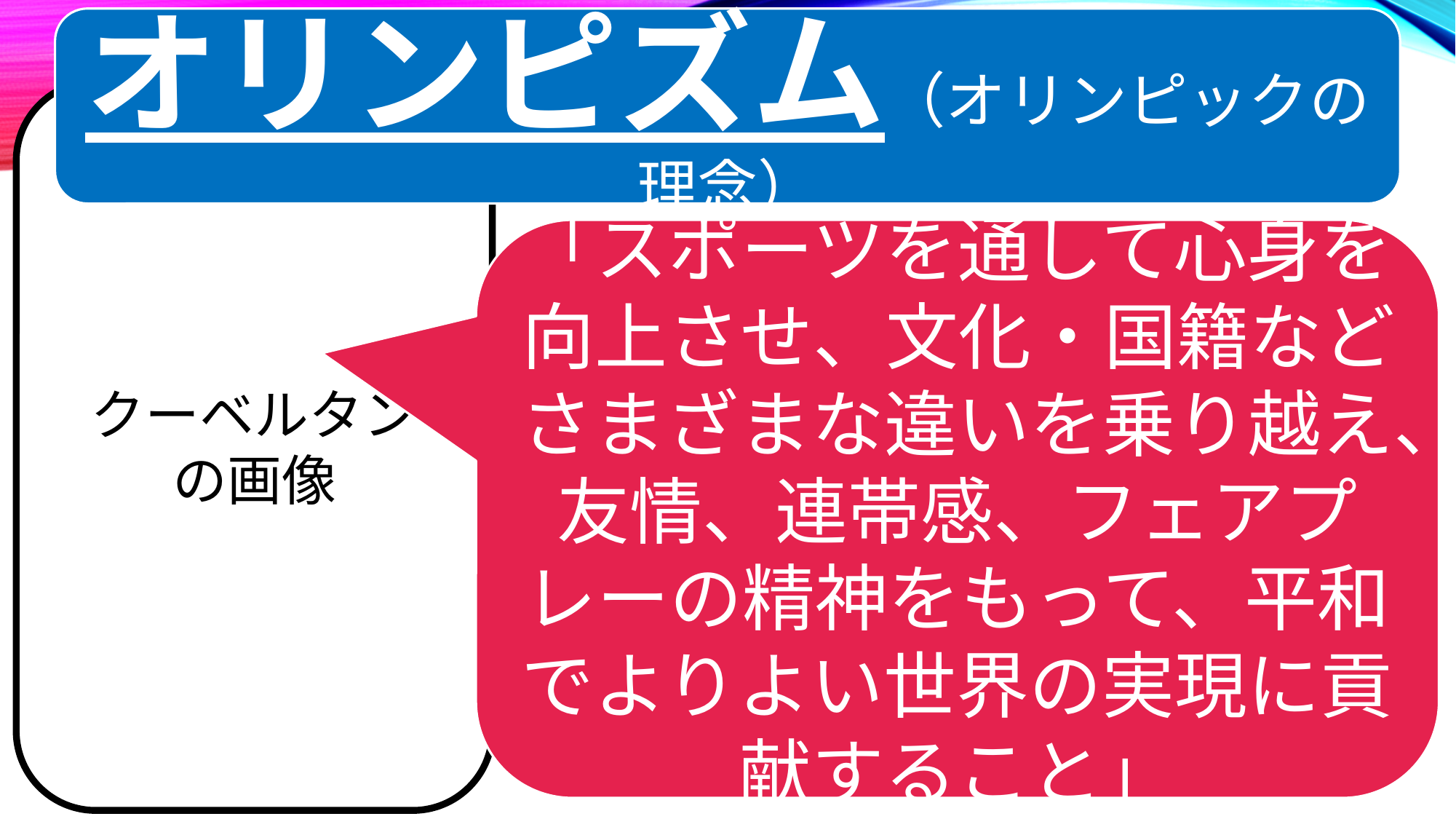

オリンピズム（オリンピックの理念）
クーベルタン
の画像
#
「スポーツを通して心身を向上させ、文化・国籍などさまざまな違いを乗り越え、友情、連帯感、フェアプレーの精神をもって、平和でよりよい世界の実現に貢献すること」